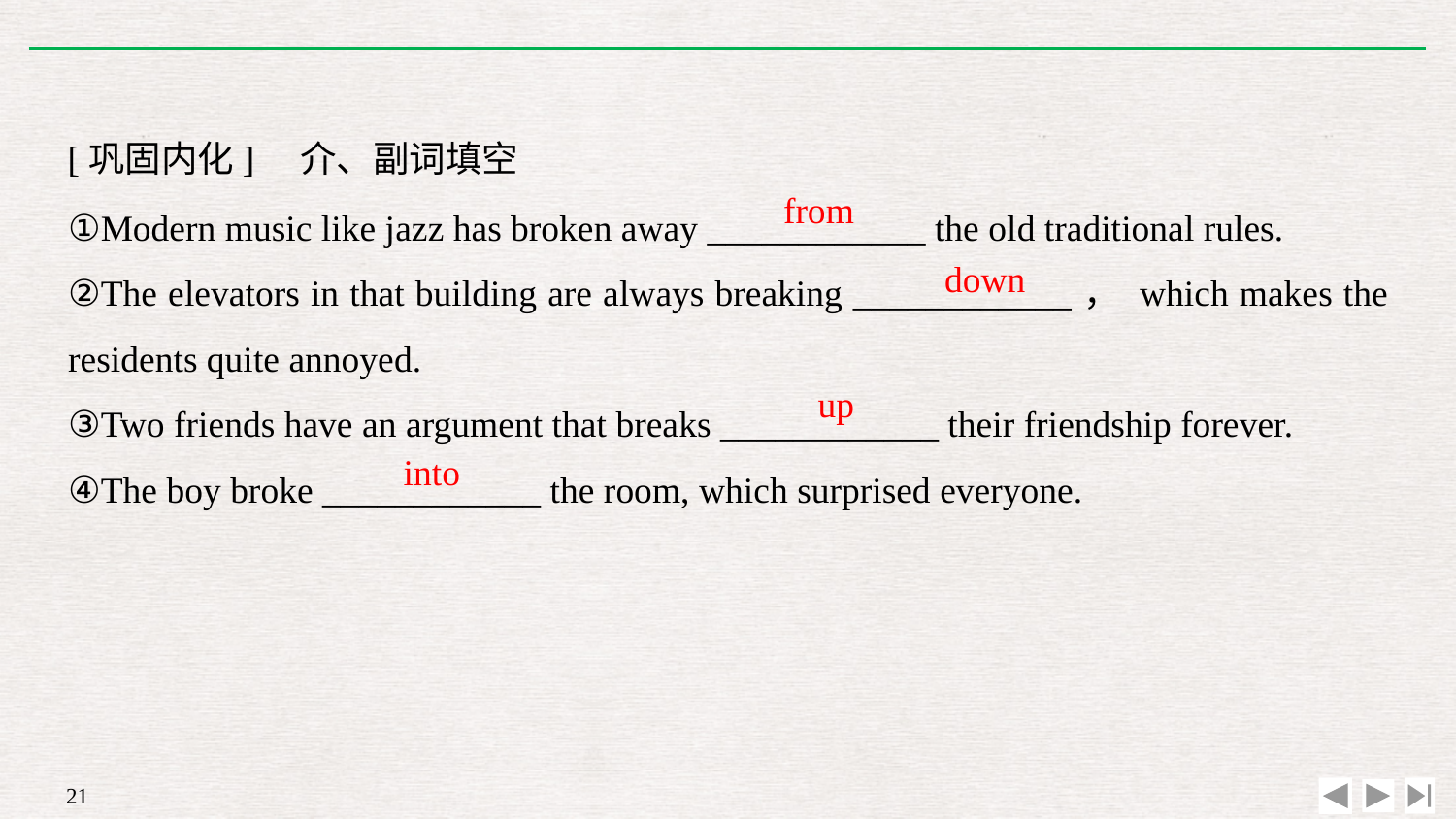

[巩固内化]　介、副词填空
①Modern music like jazz has broken away ____________ the old traditional rules.
②The elevators in that building are always breaking ____________， which makes the residents quite annoyed.
③Two friends have an argument that breaks ____________ their friendship forever.
④The boy broke ____________ the room, which surprised everyone.
from
down
up
into